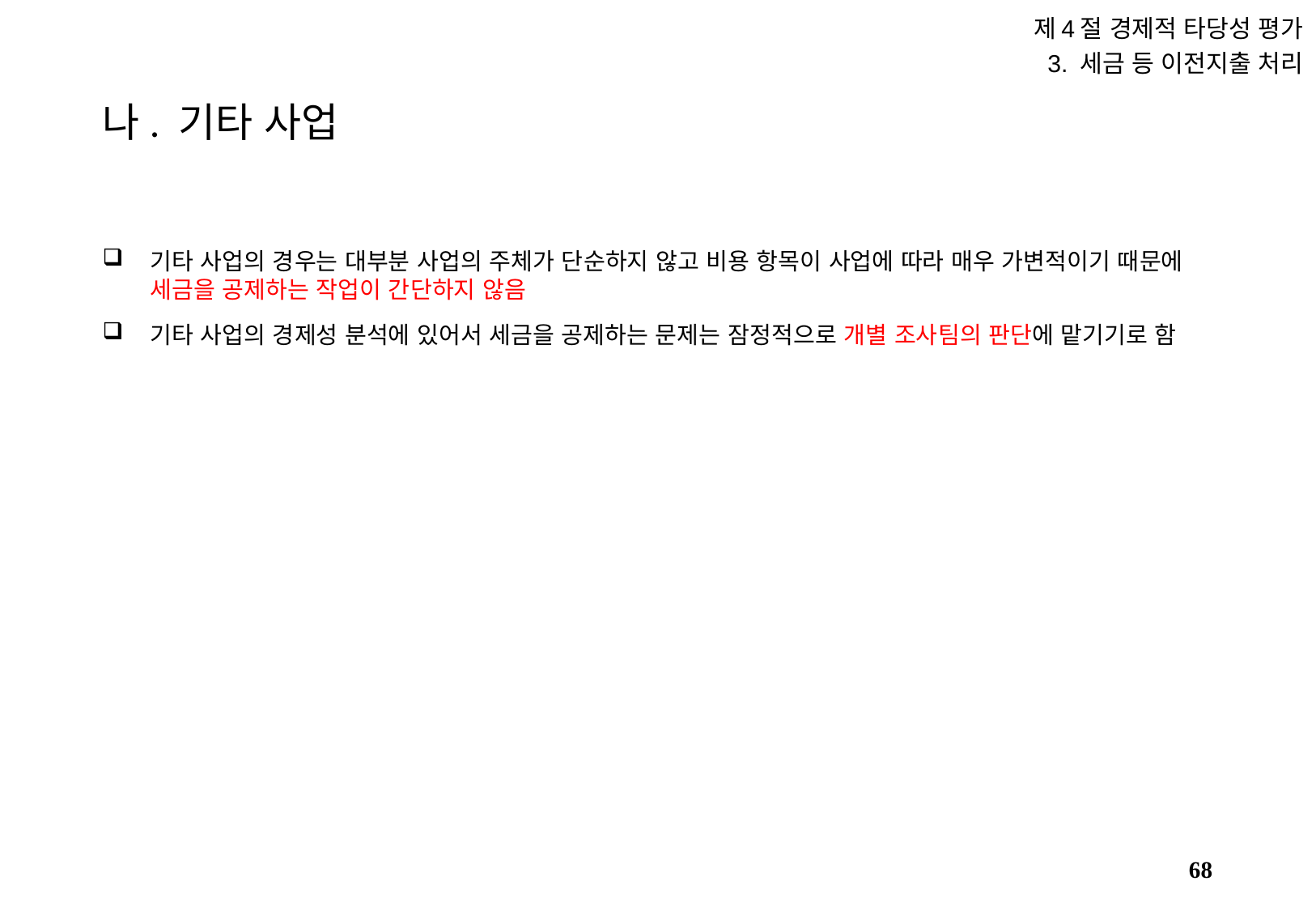

제4절 경제적 타당성 평가
3. 세금 등 이전지출 처리
# 나. 기타 사업
기타 사업의 경우는 대부분 사업의 주체가 단순하지 않고 비용 항목이 사업에 따라 매우 가변적이기 때문에 세금을 공제하는 작업이 간단하지 않음
기타 사업의 경제성 분석에 있어서 세금을 공제하는 문제는 잠정적으로 개별 조사팀의 판단에 맡기기로 함
68